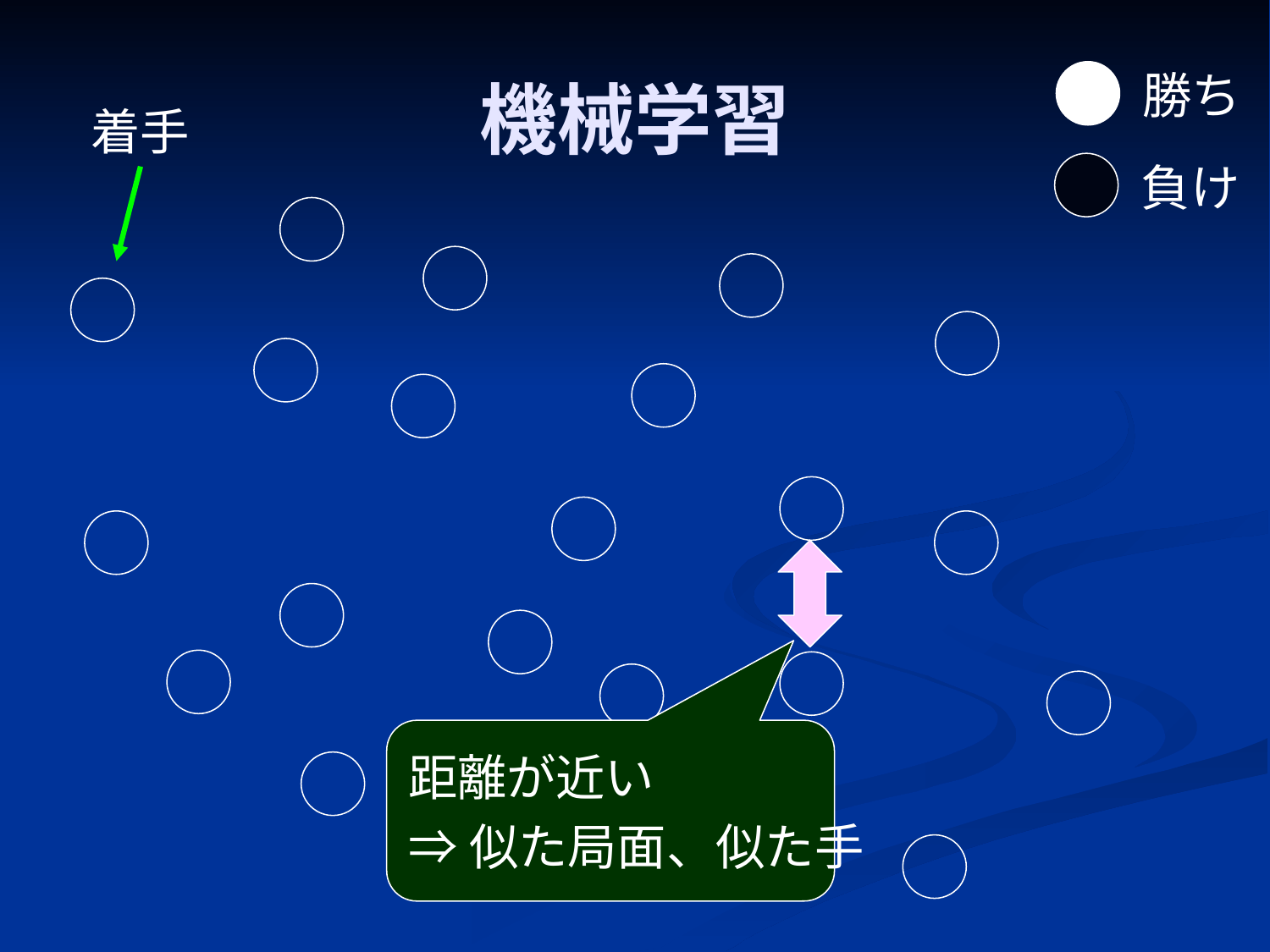

# 機械学習
勝ち

負け

着手

距離が近い
⇒似た局面、似た手